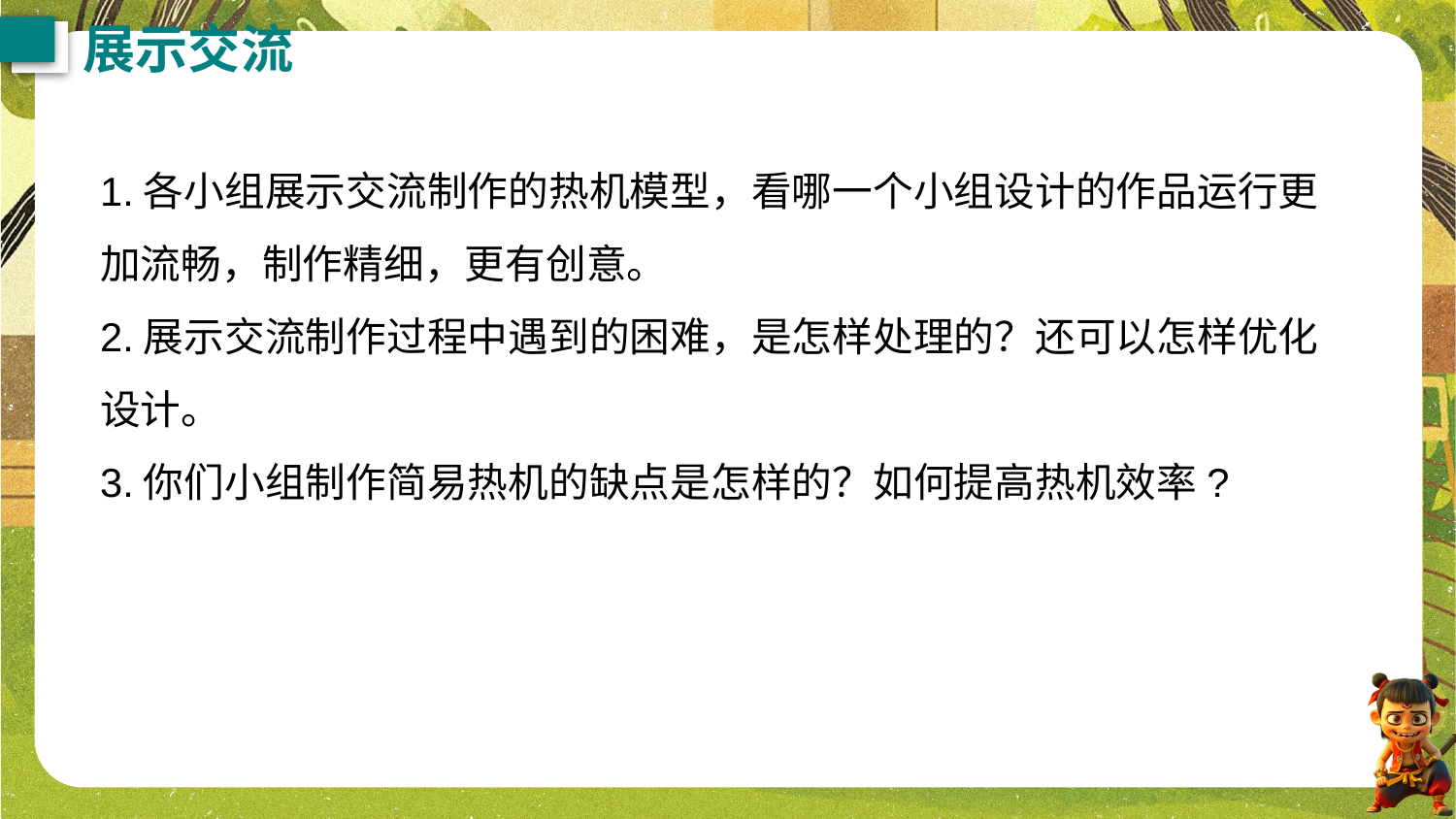

展示交流

1.各小组展示交流制作的热机模型，看哪一个小组设计的作品运行更加流畅，制作精细，更有创意。
2.展示交流制作过程中遇到的困难，是怎样处理的？还可以怎样优化
设计。
3.你们小组制作简易热机的缺点是怎样的？如何提高热机效率?